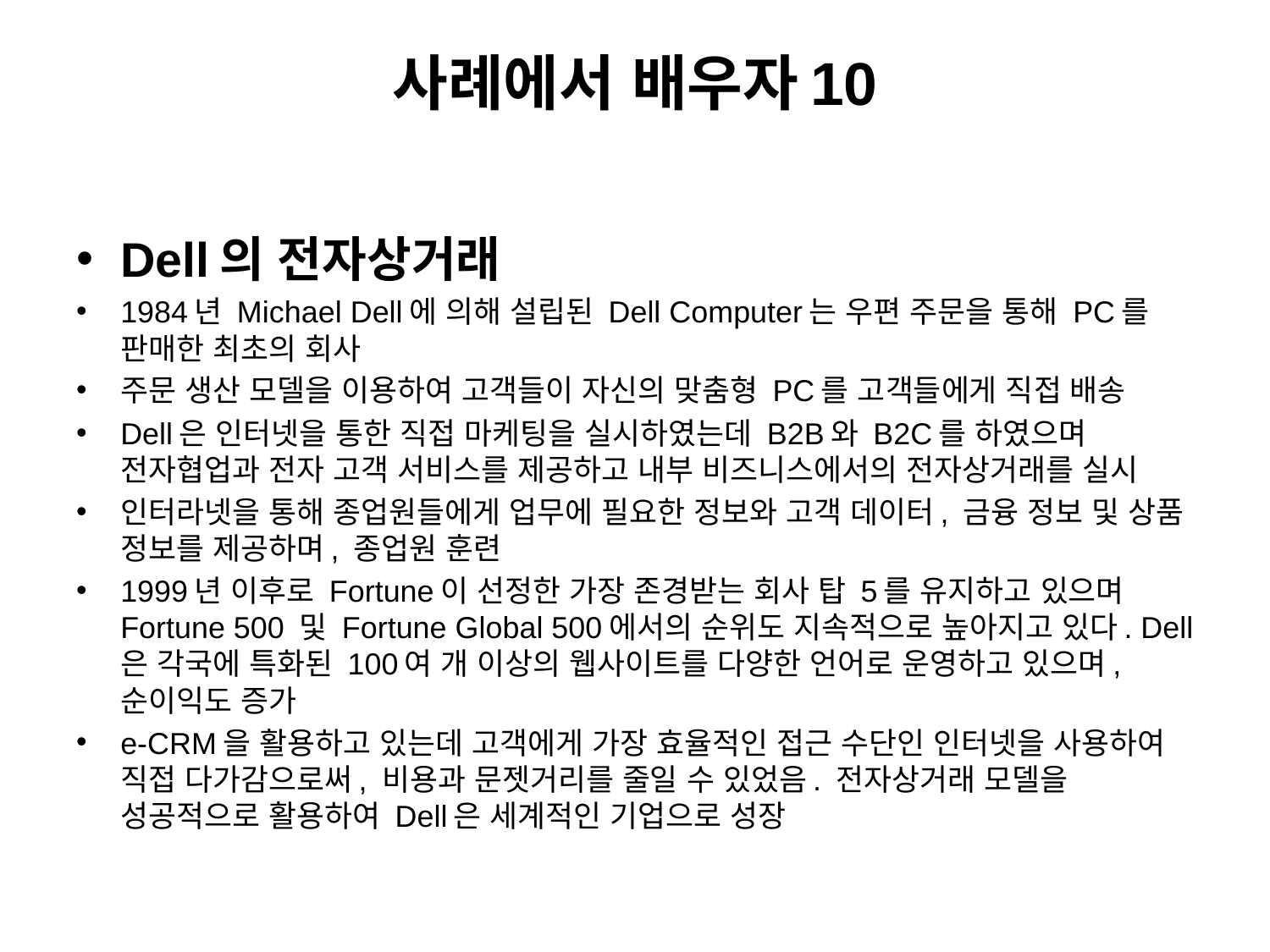

# 사례에서 배우자10
Dell의 전자상거래
1984년 Michael Dell에 의해 설립된 Dell Computer는 우편 주문을 통해 PC를 판매한 최초의 회사
주문 생산 모델을 이용하여 고객들이 자신의 맞춤형 PC를 고객들에게 직접 배송
Dell은 인터넷을 통한 직접 마케팅을 실시하였는데 B2B와 B2C를 하였으며 전자협업과 전자 고객 서비스를 제공하고 내부 비즈니스에서의 전자상거래를 실시
인터라넷을 통해 종업원들에게 업무에 필요한 정보와 고객 데이터, 금융 정보 및 상품 정보를 제공하며, 종업원 훈련
1999년 이후로 Fortune이 선정한 가장 존경받는 회사 탑 5를 유지하고 있으며 Fortune 500 및 Fortune Global 500에서의 순위도 지속적으로 높아지고 있다. Dell은 각국에 특화된 100여 개 이상의 웹사이트를 다양한 언어로 운영하고 있으며, 순이익도 증가
e-CRM을 활용하고 있는데 고객에게 가장 효율적인 접근 수단인 인터넷을 사용하여 직접 다가감으로써, 비용과 문젯거리를 줄일 수 있었음. 전자상거래 모델을 성공적으로 활용하여 Dell은 세계적인 기업으로 성장